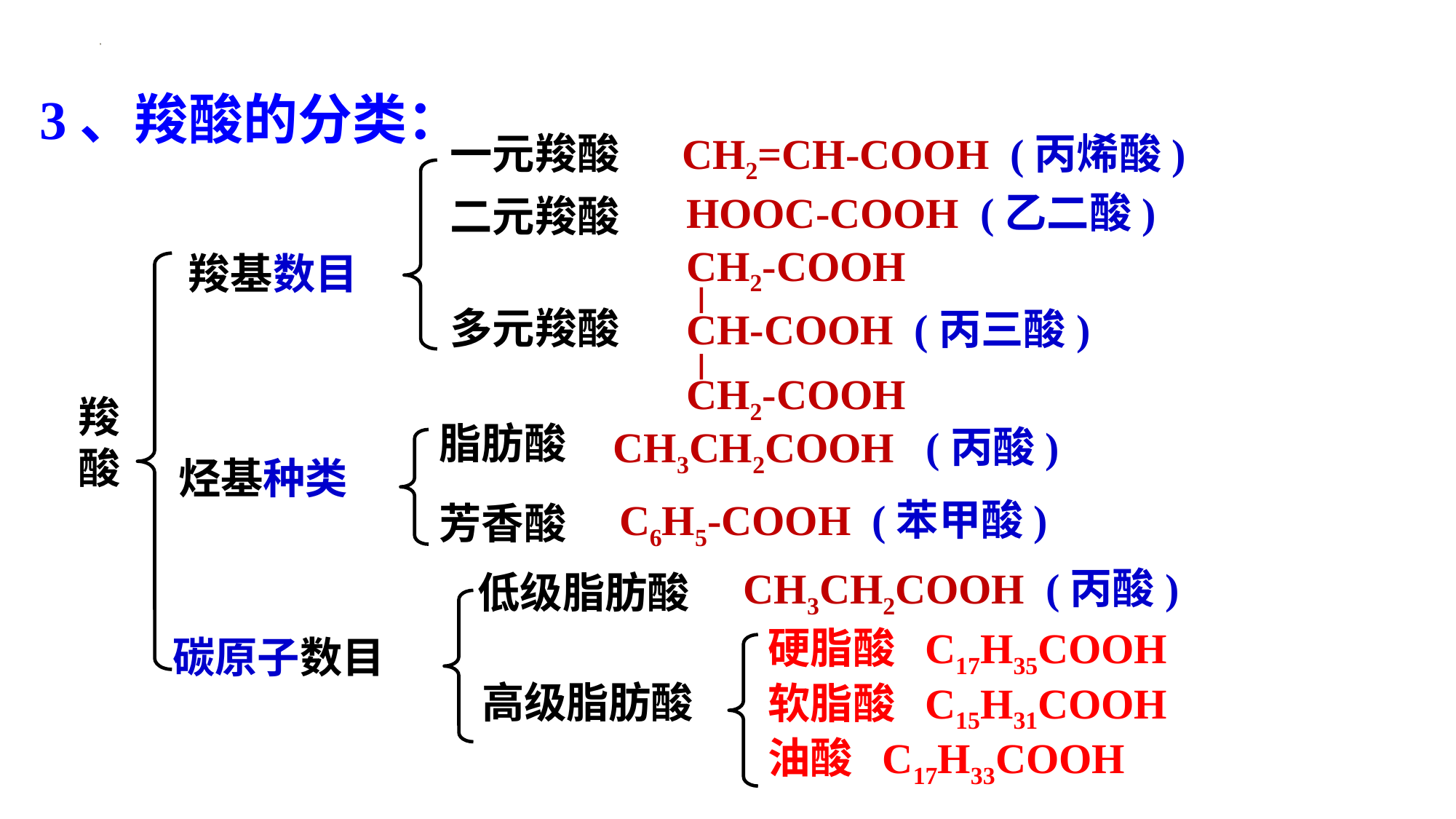

3、羧酸的分类：
CH2=CH-COOH  (丙烯酸)
一元羧酸

HOOC-COOH  (乙二酸)
二元羧酸
CH2-COOH

CH-COOH  (丙三酸)

CH2-COOH
羧基数目

多元羧酸
羧
酸
脂肪酸
CH3CH2COOH   (丙酸)

烃基种类
C6H5-COOH  (苯甲酸)
芳香酸
CH3CH2COOH  (丙酸)
低级脂肪酸

硬脂酸  C17H35COOH
碳原子数目

高级脂肪酸
软脂酸  C15H31COOH
油酸  C17H33COOH